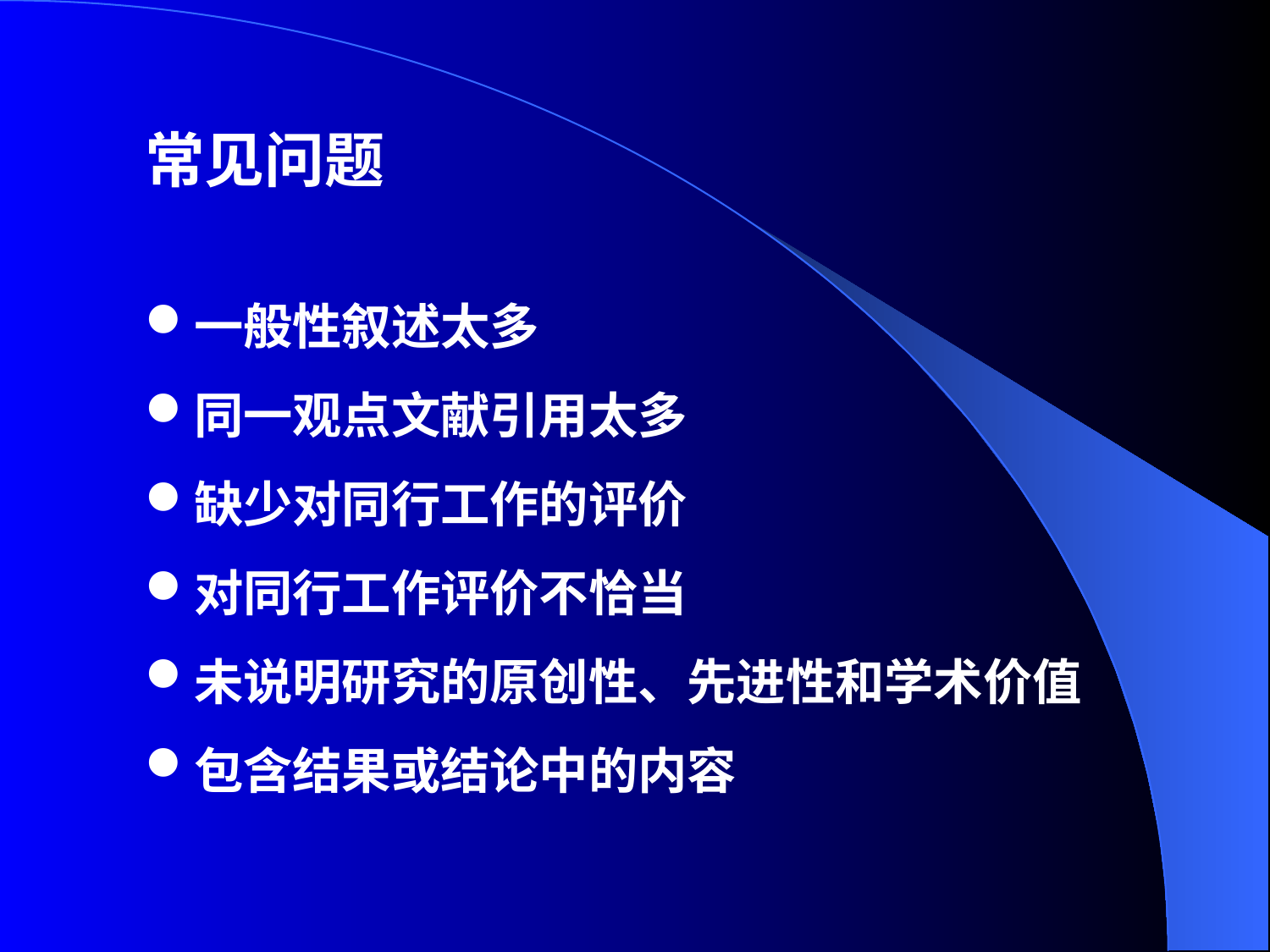

常见问题

一般性叙述太多
同一观点文献引用太多
缺少对同行工作的评价
对同行工作评价不恰当
未说明研究的原创性、先进性和学术价值
包含结果或结论中的内容